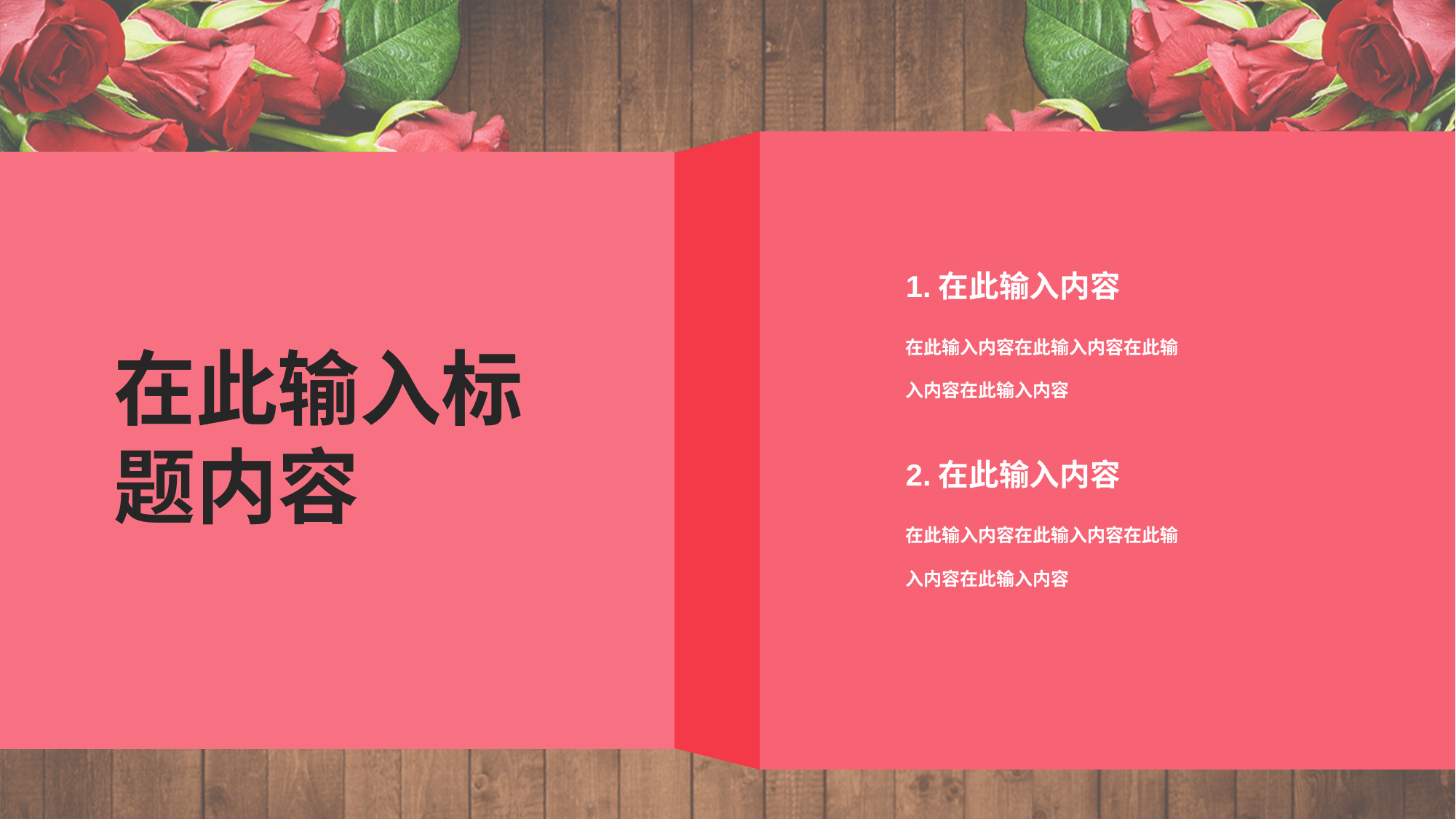

1.在此输入内容
在此输入内容在此输入内容在此输入内容在此输入内容
在此输入标题内容
2.在此输入内容
在此输入内容在此输入内容在此输入内容在此输入内容